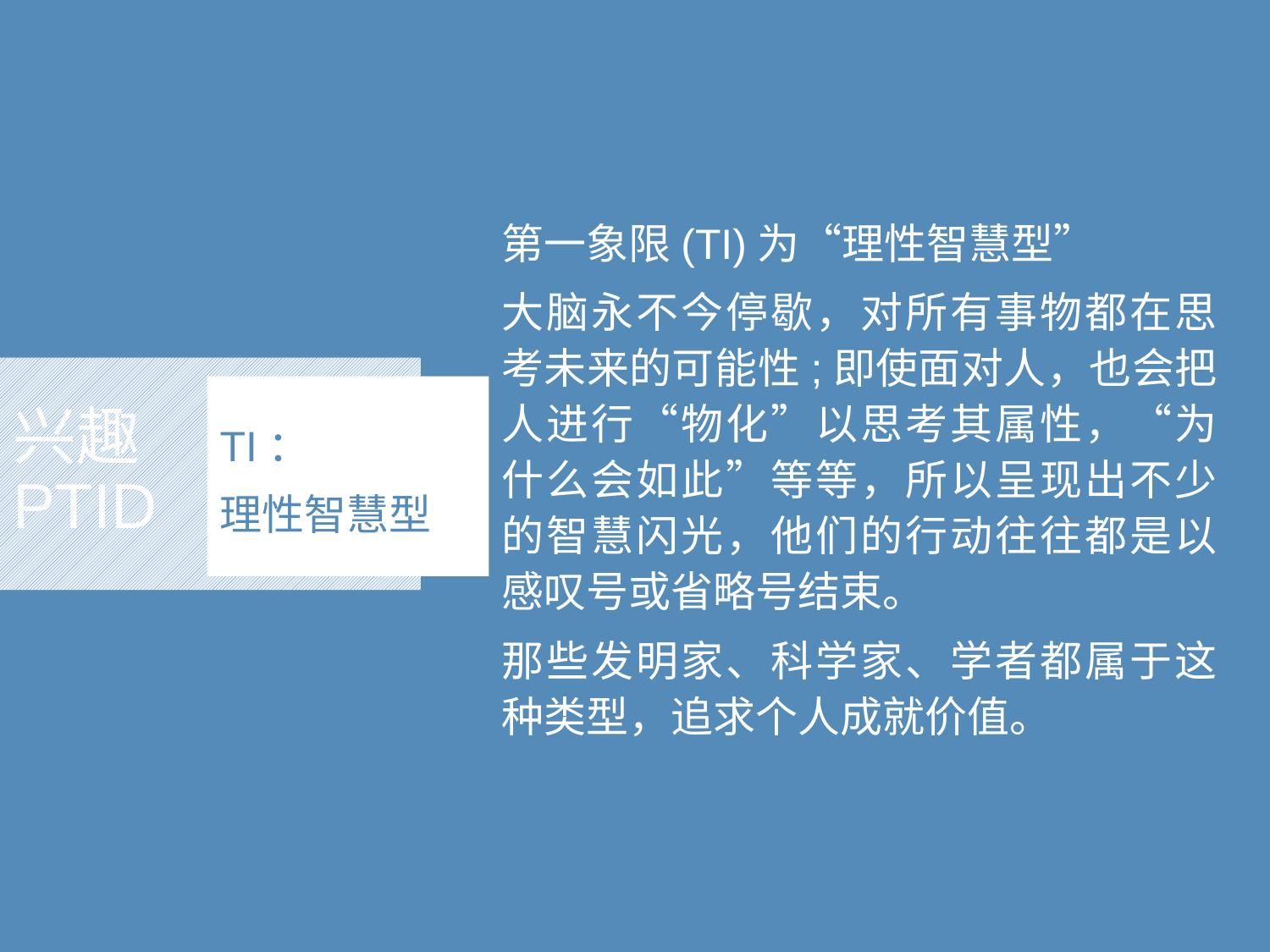

第一象限(TI)为“理性智慧型”
大脑永不今停歇，对所有事物都在思考未来的可能性;即使面对人，也会把人进行“物化”以思考其属性，“为什么会如此”等等，所以呈现出不少的智慧闪光，他们的行动往往都是以感叹号或省略号结束。
那些发明家、科学家、学者都属于这种类型，追求个人成就价值。
# 兴趣 PTID
TI：
理性智慧型